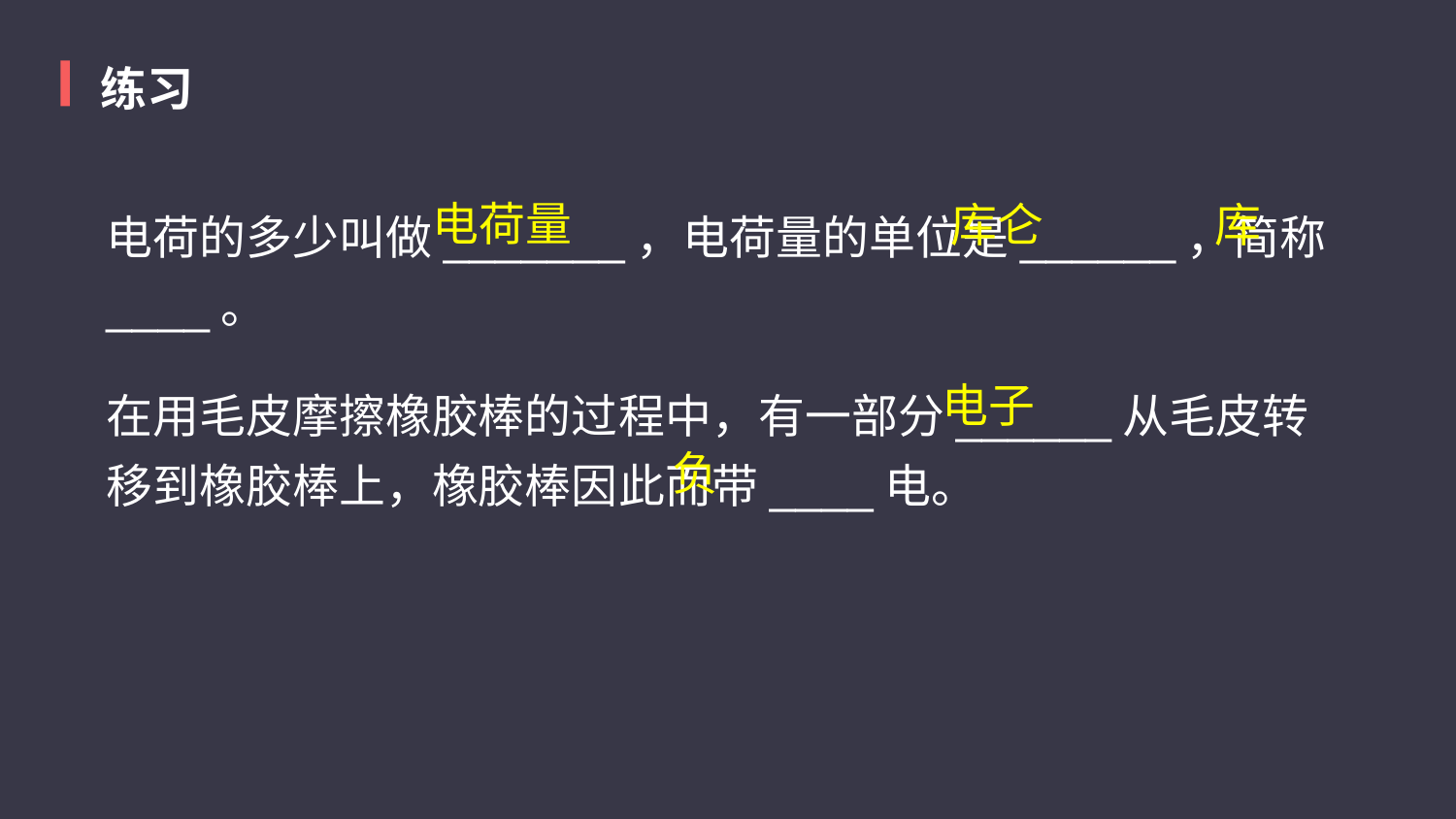

练习

电荷量
库仑
库
电荷的多少叫做_______，电荷量的单位是______，简称____。
电子
在用毛皮摩擦橡胶棒的过程中，有一部分______从毛皮转移到橡胶棒上，橡胶棒因此而带____电。
负